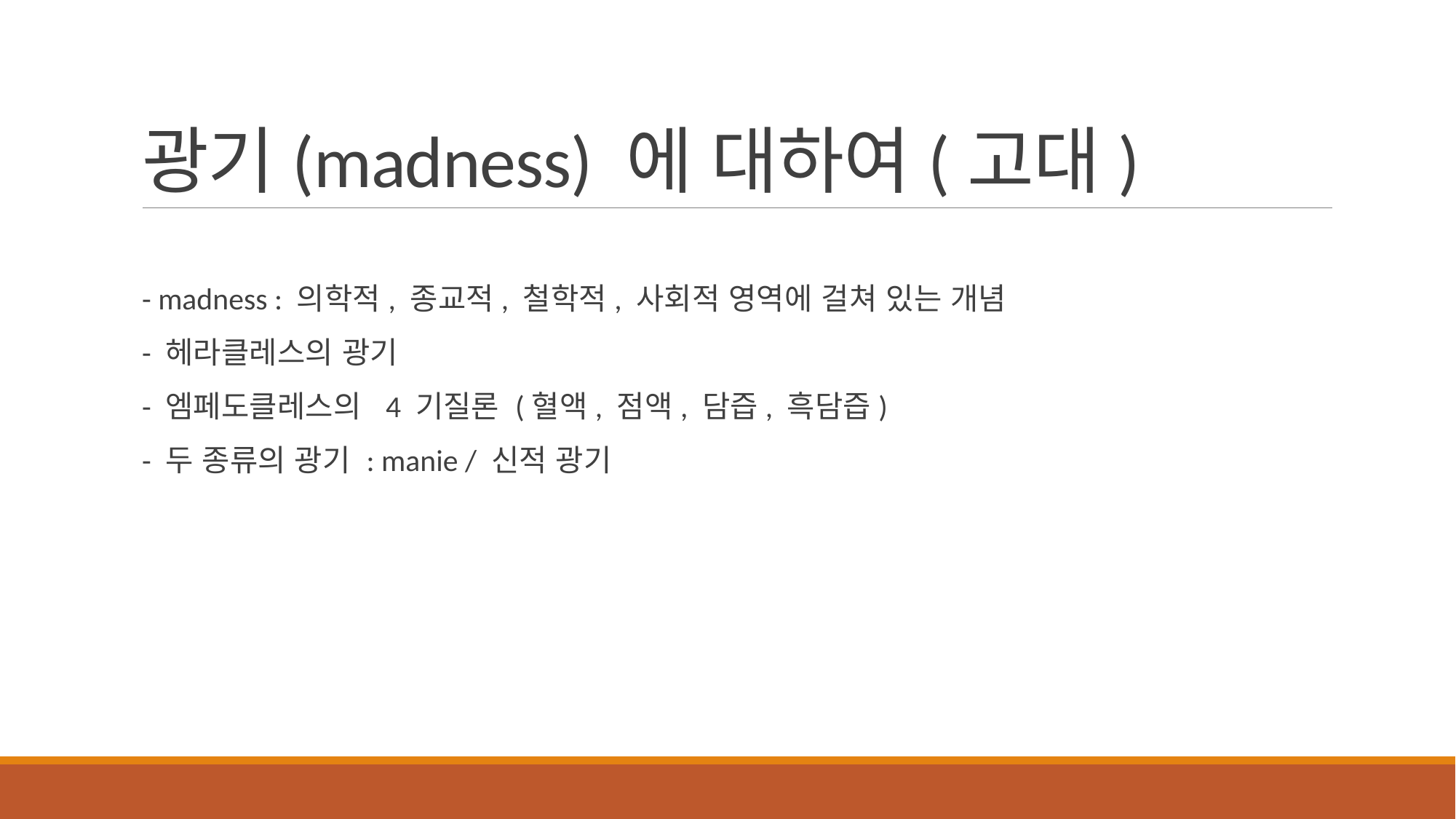

# 광기(madness) 에 대하여(고대)

- madness : 의학적, 종교적, 철학적, 사회적 영역에 걸쳐 있는 개념
- 헤라클레스의 광기
- 엠페도클레스의  4 기질론 (혈액, 점액, 담즙, 흑담즙)
- 두 종류의 광기 : manie / 신적 광기